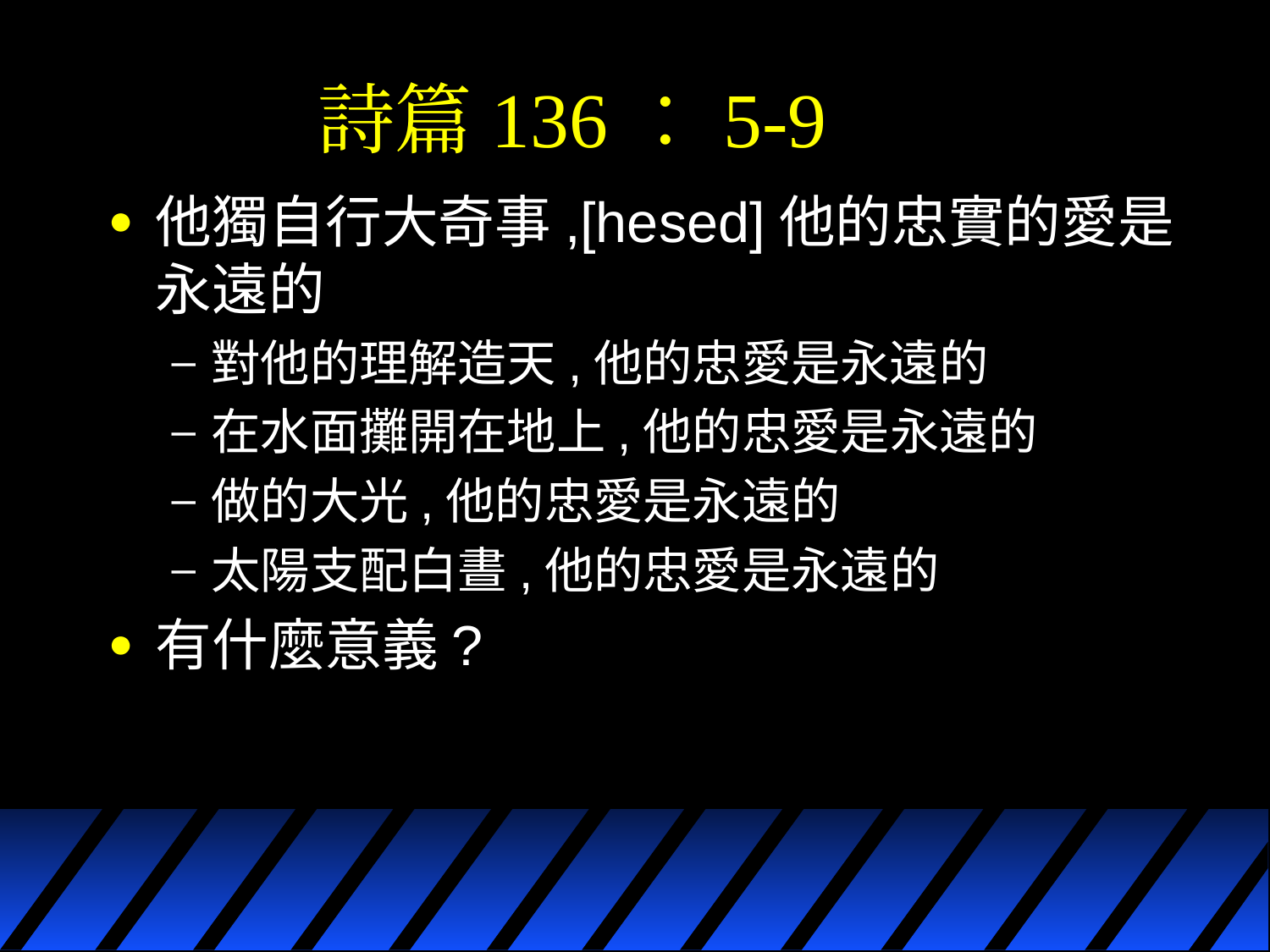

# 詩篇136：5-9
他獨自行大奇事,[hesed]他的忠實的愛是永遠的
對他的理解造天,他的忠愛是永遠的
在水面攤開在地上,他的忠愛是永遠的
做的大光,他的忠愛是永遠的
太陽支配白晝,他的忠愛是永遠的
有什麼意義?